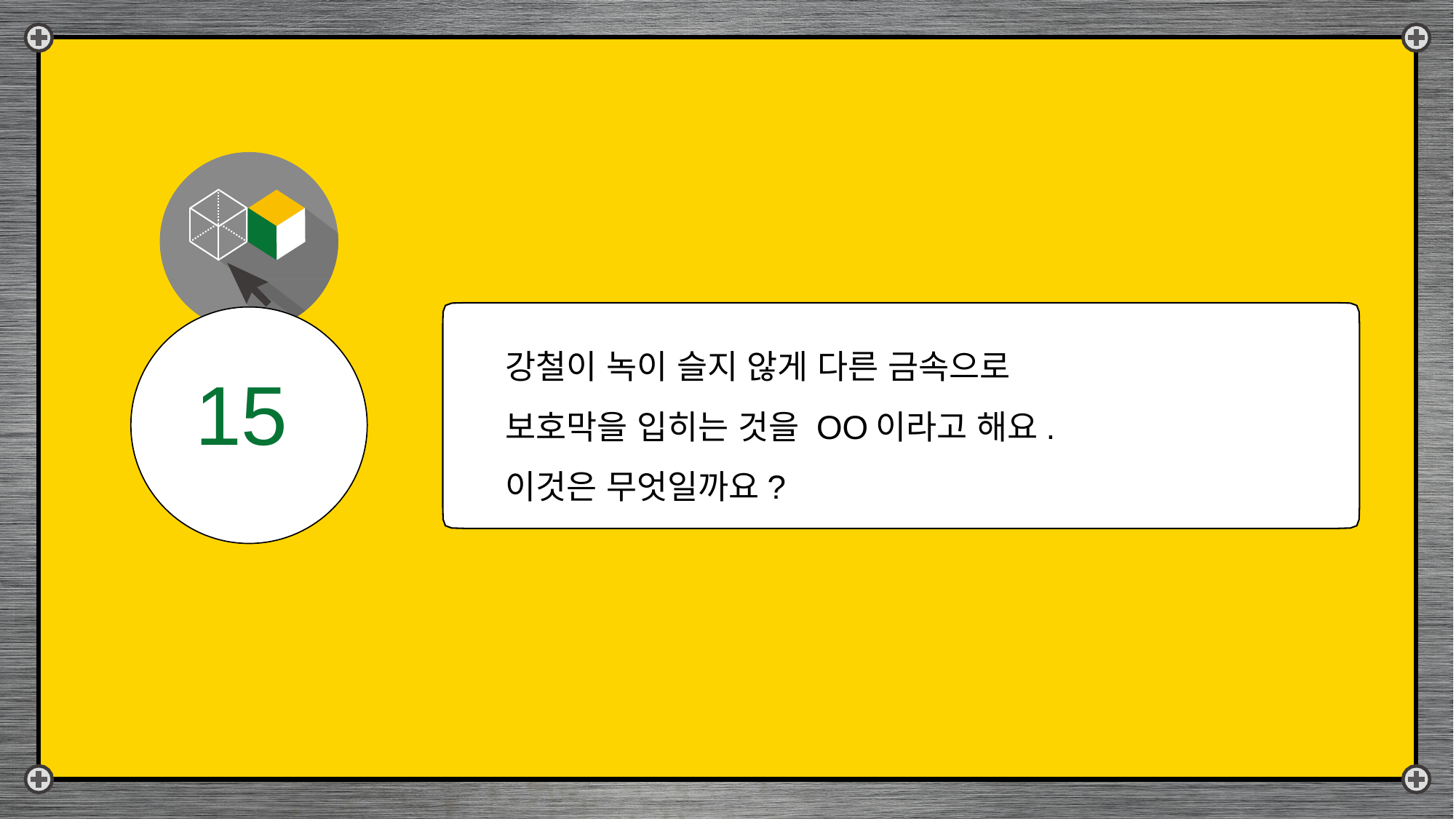

강철이 녹이 슬지 않게 다른 금속으로
보호막을 입히는 것을 OO이라고 해요.
이것은 무엇일까요?
15